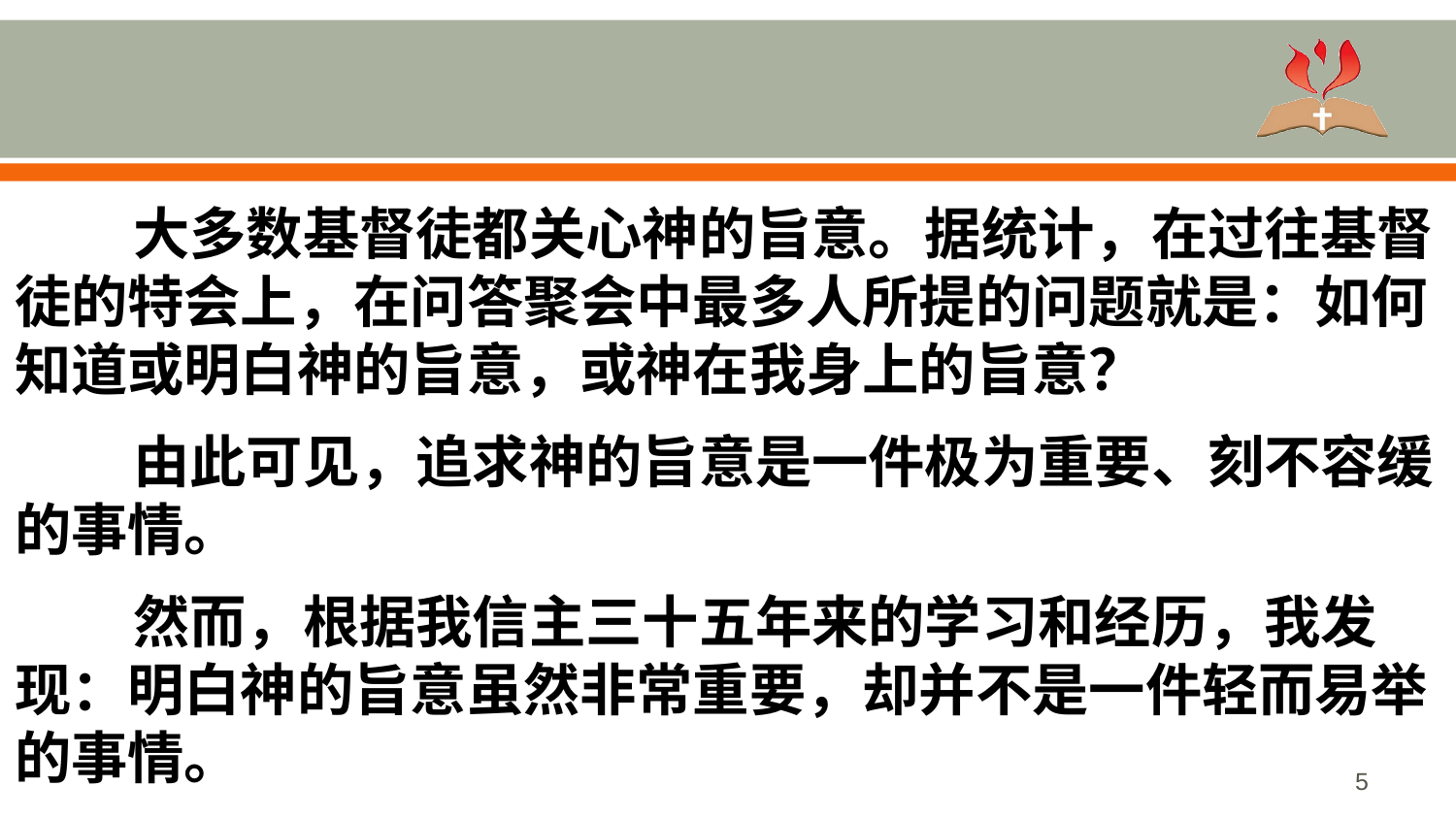

大多数基督徒都关心神的旨意。据统计，在过往基督徒的特会上，在问答聚会中最多人所提的问题就是：如何知道或明白神的旨意，或神在我身上的旨意？
由此可见，追求神的旨意是一件极为重要、刻不容缓的事情。
然而，根据我信主三十五年来的学习和经历，我发现：明白神的旨意虽然非常重要，却并不是一件轻而易举的事情。

5